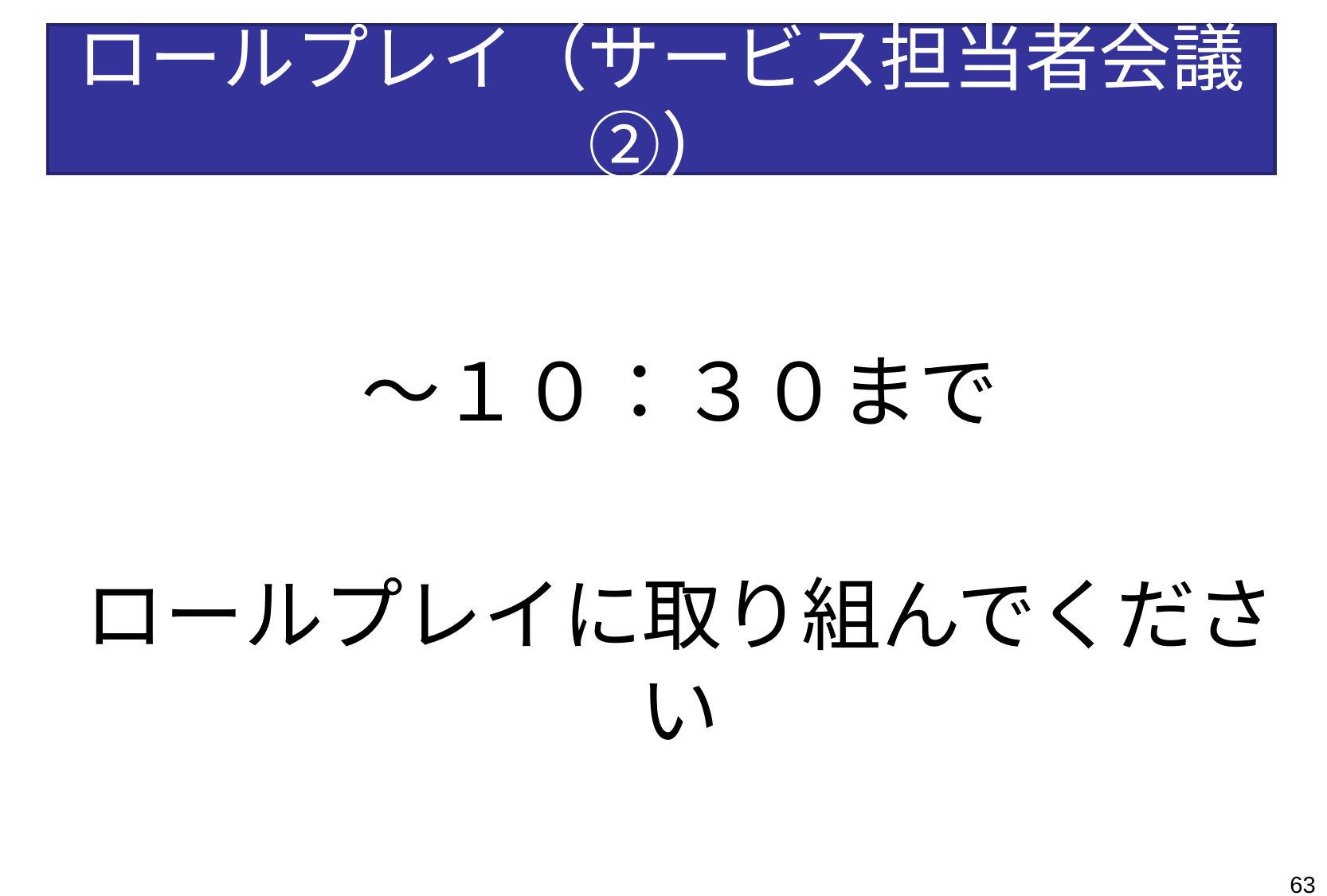

# ロールプレイ（サービス担当者会議②）
～１０：３０まで

ロールプレイに取り組んでください
63